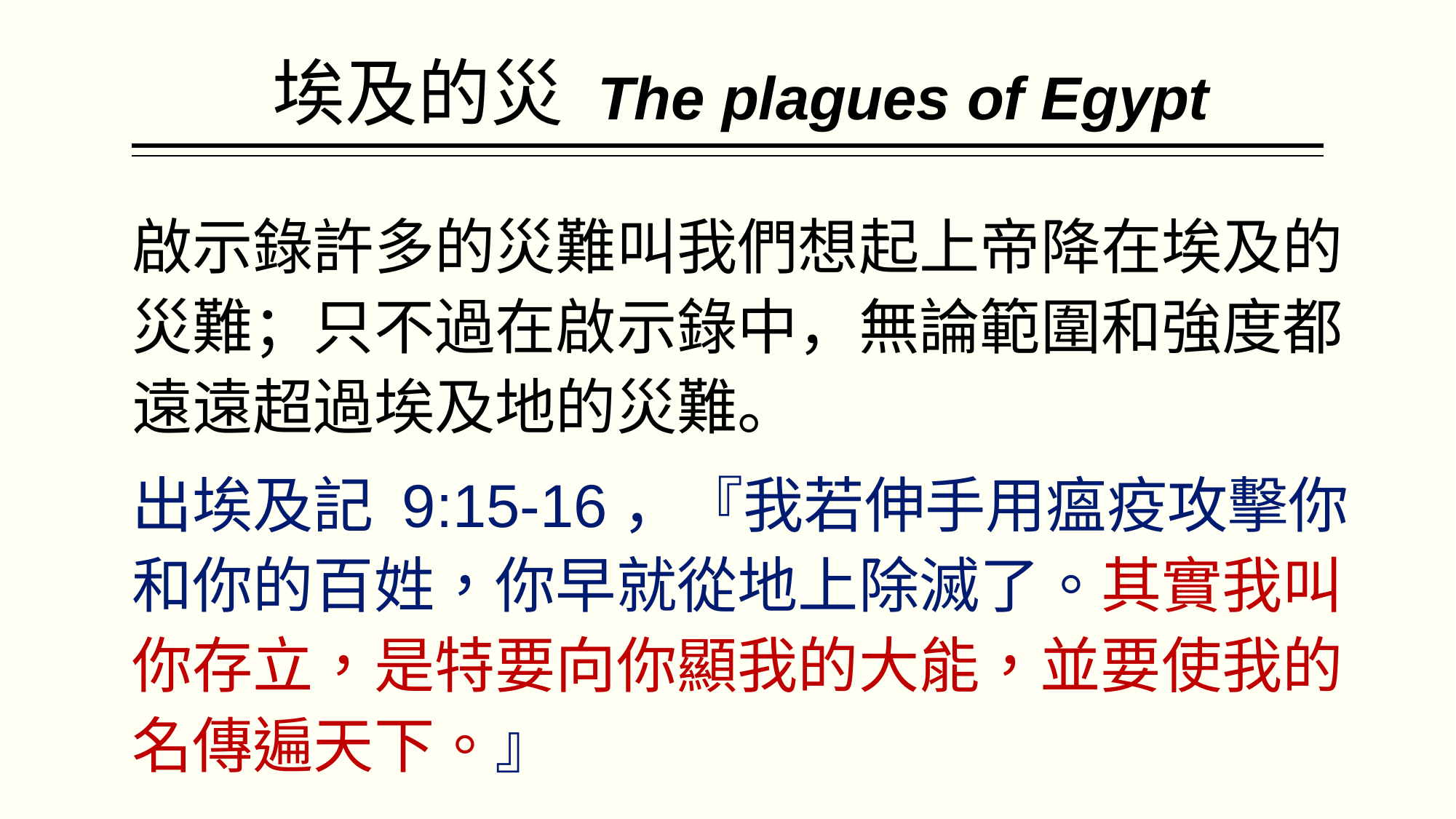

# 埃及的災 The plagues of Egypt
啟示錄許多的災難叫我們想起上帝降在埃及的災難；只不過在啟示錄中，無論範圍和強度都遠遠超過埃及地的災難。
出埃及記 9:15-16，『我若伸手用瘟疫攻擊你和你的百姓，你早就從地上除滅了。其實我叫你存立，是特要向你顯我的大能，並要使我的名傳遍天下。』